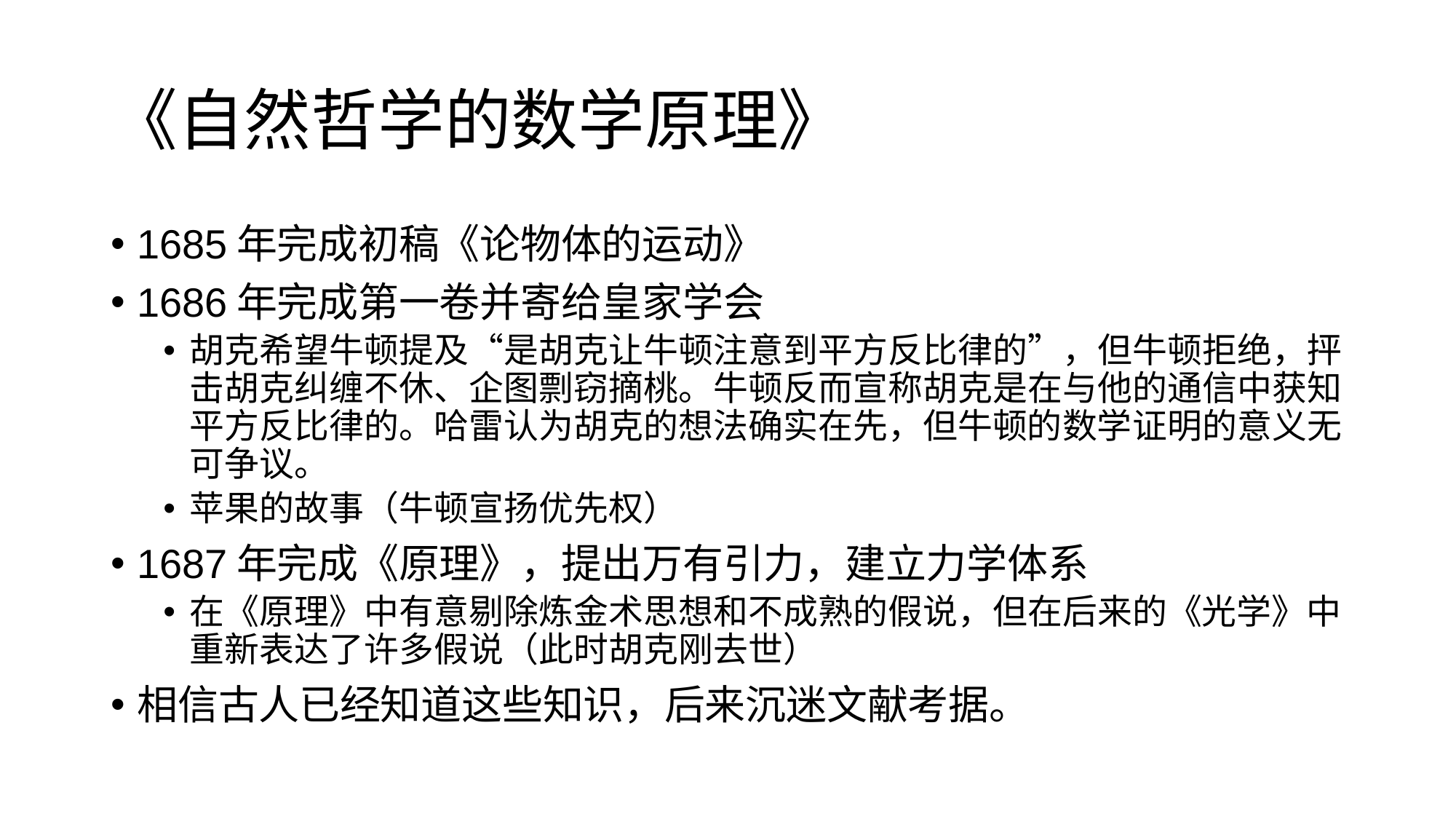

# 《自然哲学的数学原理》
1685年完成初稿《论物体的运动》
1686年完成第一卷并寄给皇家学会
胡克希望牛顿提及“是胡克让牛顿注意到平方反比律的”，但牛顿拒绝，抨击胡克纠缠不休、企图剽窃摘桃。牛顿反而宣称胡克是在与他的通信中获知平方反比律的。哈雷认为胡克的想法确实在先，但牛顿的数学证明的意义无可争议。
苹果的故事（牛顿宣扬优先权）
1687年完成《原理》，提出万有引力，建立力学体系
在《原理》中有意剔除炼金术思想和不成熟的假说，但在后来的《光学》中重新表达了许多假说（此时胡克刚去世）
相信古人已经知道这些知识，后来沉迷文献考据。